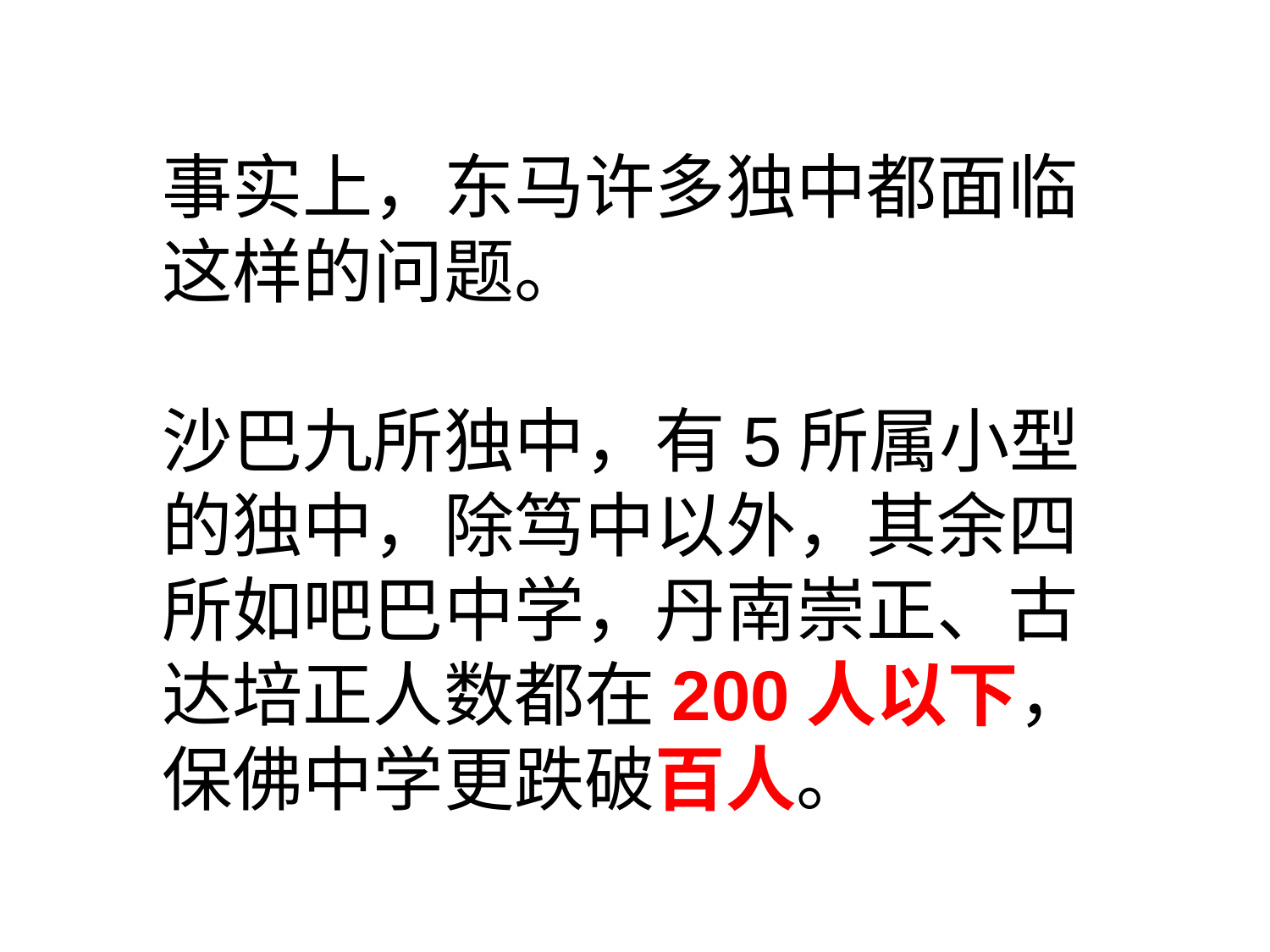

事实上，东马许多独中都面临这样的问题。

沙巴九所独中，有5所属小型的独中，除笃中以外，其余四所如吧巴中学，丹南崇正、古达培正人数都在200人以下，保佛中学更跌破百人。